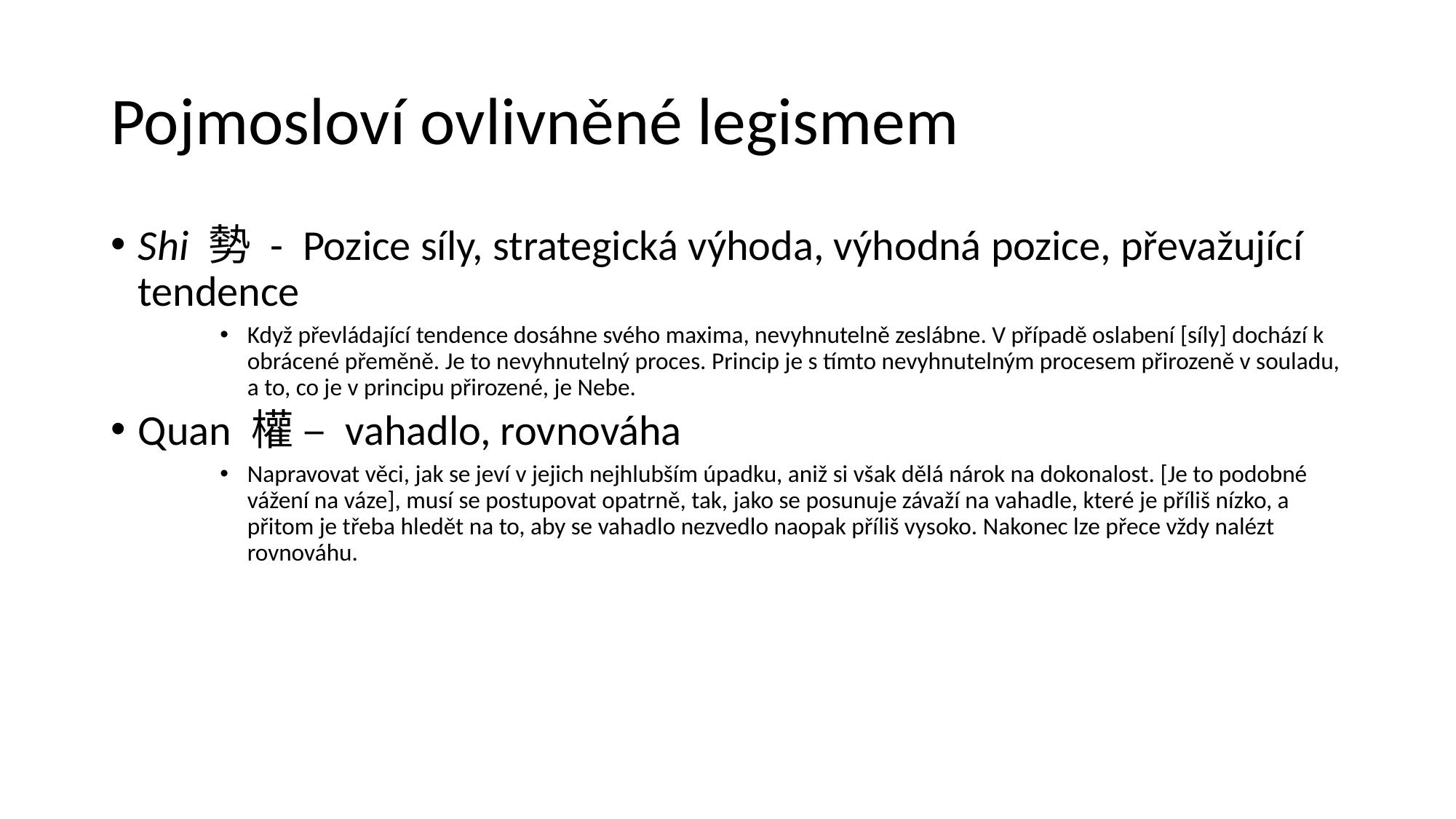

# Pojmosloví ovlivněné legismem
Shi 勢 -  Pozice síly, strategická výhoda, výhodná pozice, převažující tendence
Když převládající tendence dosáhne svého maxima, nevyhnutelně zeslábne. V případě oslabení [síly] dochází k obrácené přeměně. Je to nevyhnutelný proces. Princip je s tímto nevyhnutelným procesem přirozeně v souladu, a to, co je v principu přirozené, je Nebe.
Quan 權 – vahadlo, rovnováha
Napravovat věci, jak se jeví v jejich nejhlubším úpadku, aniž si však dělá nárok na dokonalost. [Je to podobné vážení na váze], musí se postupovat opatrně, tak, jako se posunuje závaží na vahadle, které je příliš nízko, a přitom je třeba hledět na to, aby se vahadlo nezvedlo naopak příliš vysoko. Nakonec lze přece vždy nalézt rovnováhu.